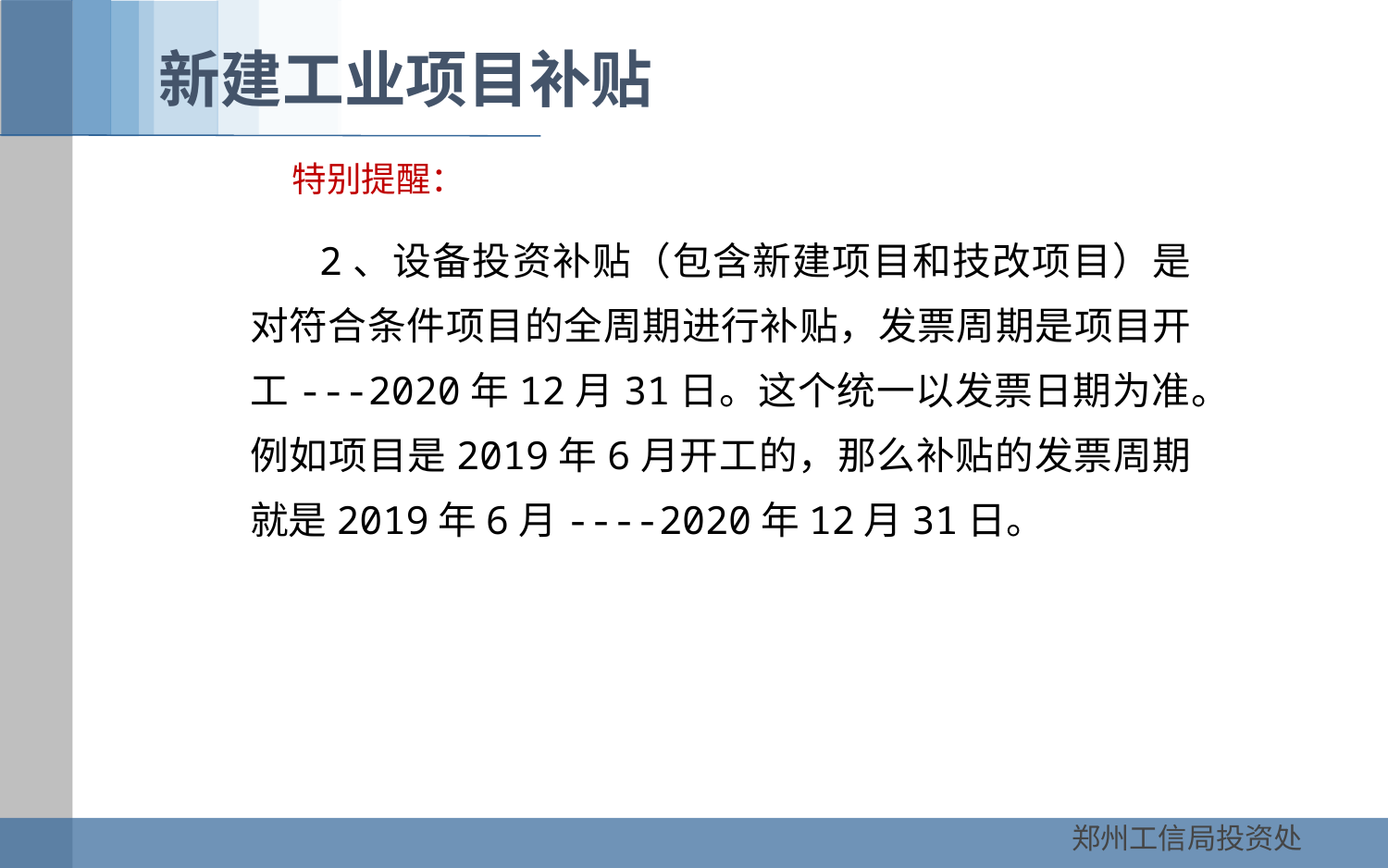

新建工业项目补贴

     特别提醒：
　  2、设备投资补贴（包含新建项目和技改项目）是对符合条件项目的全周期进行补贴，发票周期是项目开工---2020年12月31日。这个统一以发票日期为准。例如项目是2019年6月开工的，那么补贴的发票周期就是2019年6月----2020年12月31日。

郑州工信局投资处